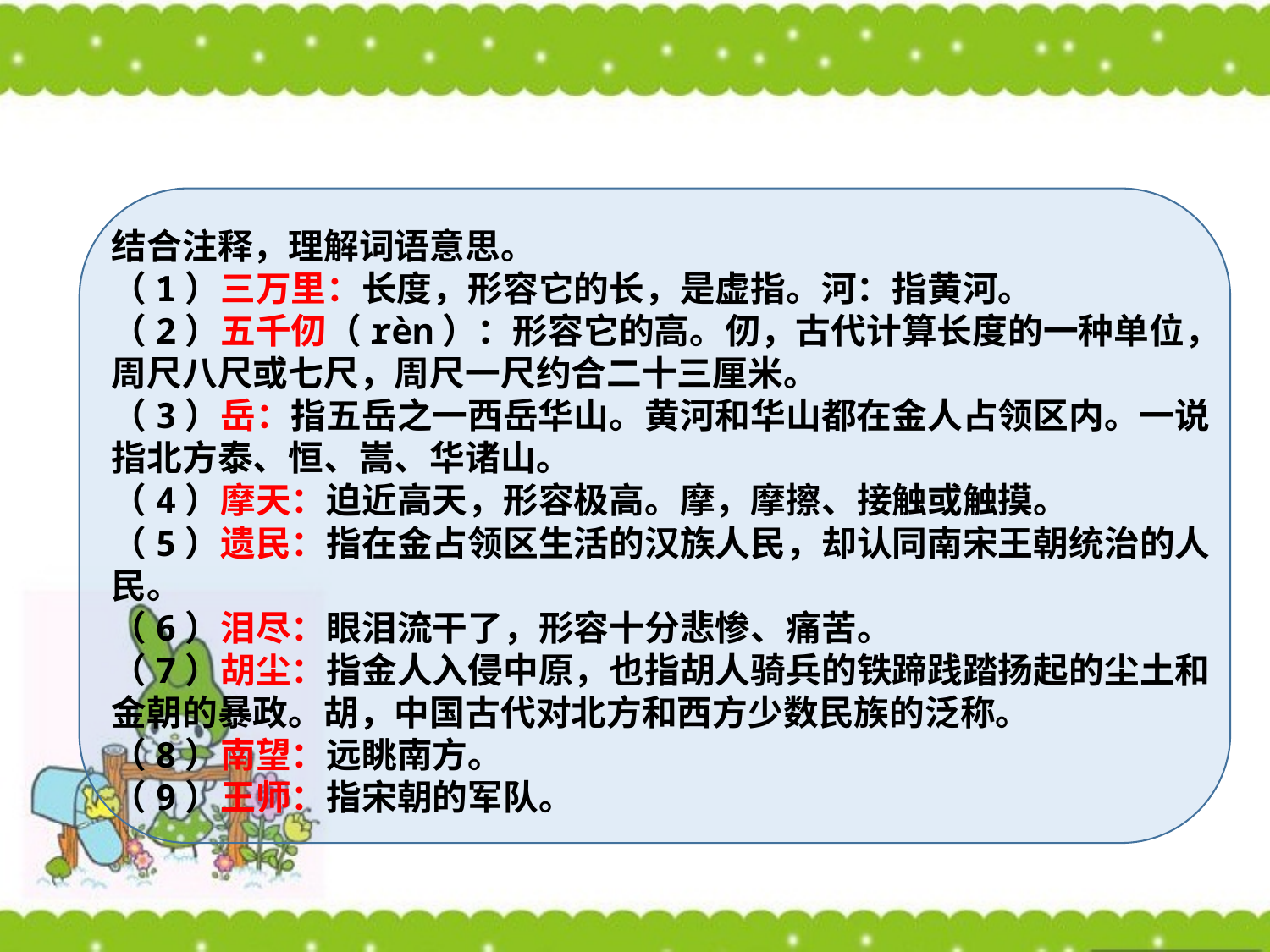

结合注释，理解词语意思。
（1）三万里：长度，形容它的长，是虚指。河：指黄河。
（2）五千仞（rèn）：形容它的高。仞，古代计算长度的一种单位，周尺八尺或七尺，周尺一尺约合二十三厘米。
（3）岳：指五岳之一西岳华山。黄河和华山都在金人占领区内。一说指北方泰、恒、嵩、华诸山。
（4）摩天：迫近高天，形容极高。摩，摩擦、接触或触摸。
（5）遗民：指在金占领区生活的汉族人民，却认同南宋王朝统治的人民。
（6）泪尽：眼泪流干了，形容十分悲惨、痛苦。
（7）胡尘：指金人入侵中原，也指胡人骑兵的铁蹄践踏扬起的尘土和金朝的暴政。胡，中国古代对北方和西方少数民族的泛称。
（8）南望：远眺南方。
（9）王师：指宋朝的军队。